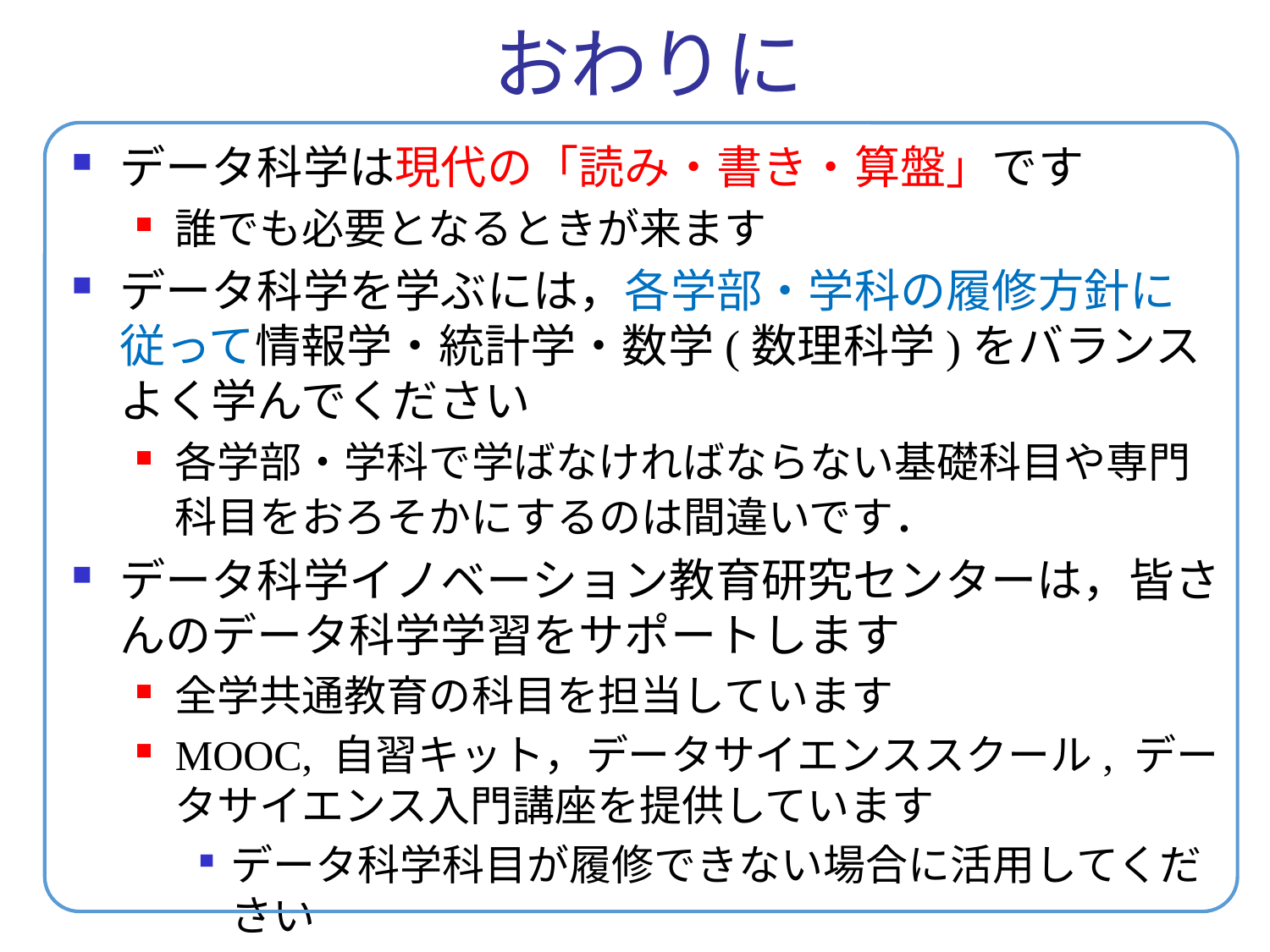

# おわりに

データ科学は現代の「読み・書き・算盤」です
誰でも必要となるときが来ます
データ科学を学ぶには，各学部・学科の履修方針に従って情報学・統計学・数学(数理科学)をバランスよく学んでください
各学部・学科で学ばなければならない基礎科目や専門科目をおろそかにするのは間違いです．
データ科学イノベーション教育研究センターは，皆さんのデータ科学学習をサポートします
全学共通教育の科目を担当しています
MOOC, 自習キット，データサイエンススクール, データサイエンス入門講座を提供しています
データ科学科目が履修できない場合に活用してください